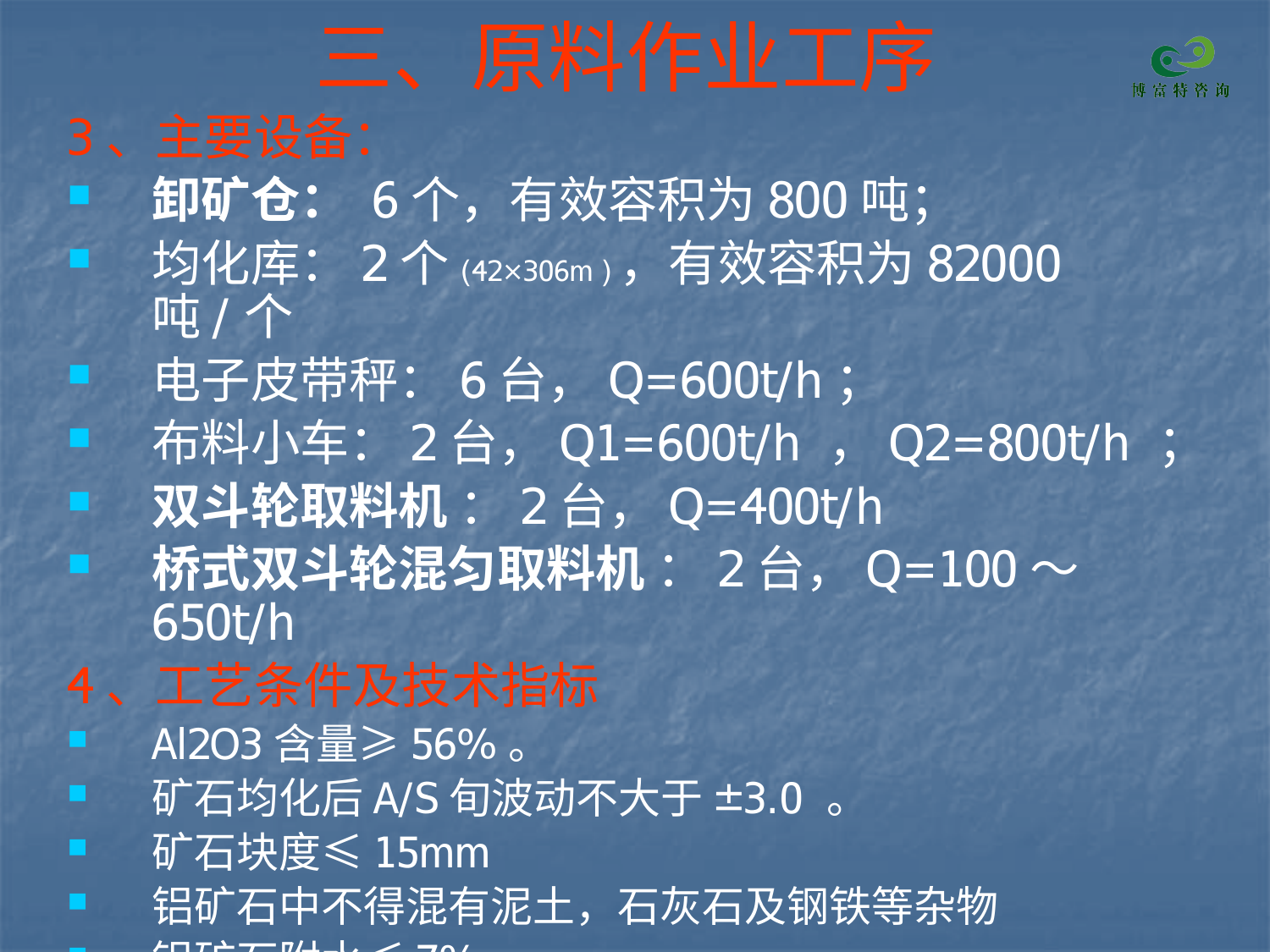

# 三、原料作业工序
3、主要设备：
卸矿仓： 6个，有效容积为800吨；
均化库：2个(42×306m )，有效容积为82000吨/个
电子皮带秤：6台，Q=600t/h；
布料小车：2台，Q1=600t/h ，Q2=800t/h ；
双斗轮取料机 ：2台，Q=400t/h
桥式双斗轮混匀取料机 ：2台，Q=100～650t/h
4、工艺条件及技术指标
Al2O3含量≥56%。
矿石均化后A/S旬波动不大于±3.0 。
矿石块度≤15mm
铝矿石中不得混有泥土，石灰石及钢铁等杂物
铝矿石附水≤7%